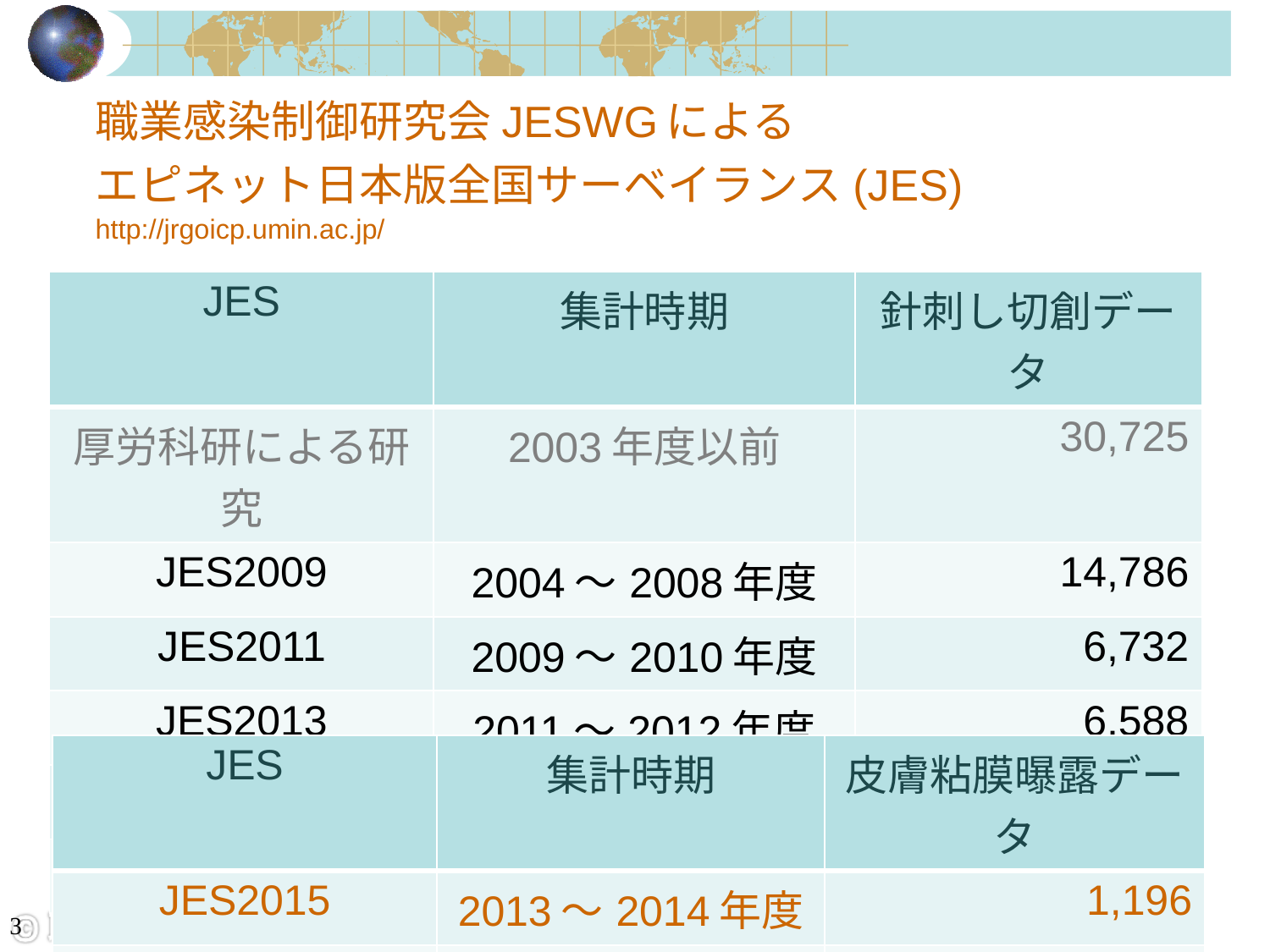

# 職業感染制御研究会JESWGによる エピネット日本版全国サーベイランス(JES) http://jrgoicp.umin.ac.jp/
| JES | 集計時期 | 針刺し切創データ |
| --- | --- | --- |
| 厚労科研による研究 | 2003年度以前 | 30,725 |
| JES2009 | 2004～2008年度 | 14,786 |
| JES2011 | 2009～2010年度 | 6,732 |
| JES2013 | 2011～2012年度 | 6,588 |
| JES2015 | 2013～2014年度 | 6,201 |
| 合計 |  | 65,032 |
| JES | 集計時期 | 皮膚粘膜曝露データ |
| --- | --- | --- |
| JES2015 | 2013～2014年度 | 1,196 |
| 合計 |  | 5,270 |

3